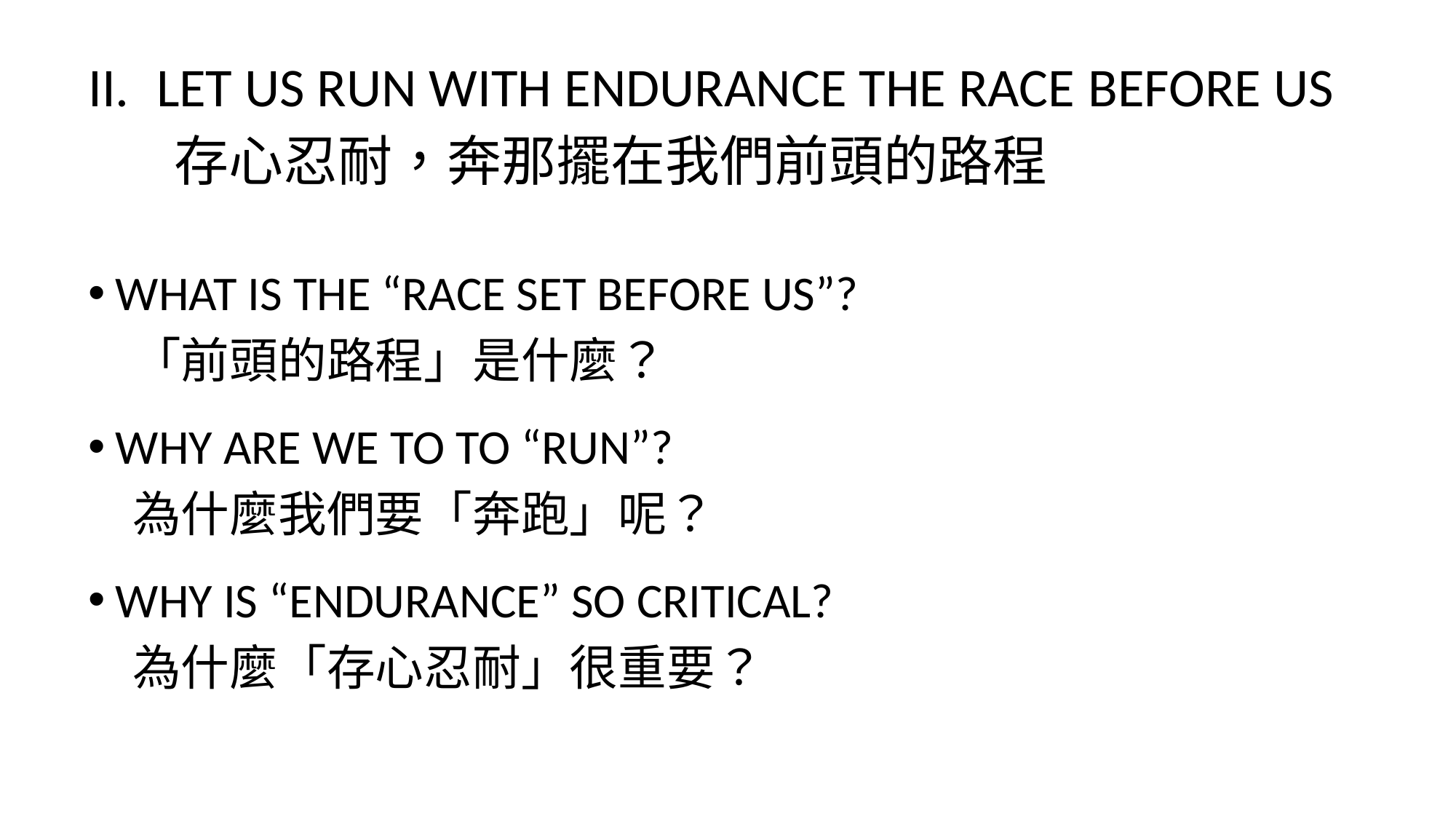

LET US RUN WITH ENDURANCE THE RACE BEFORE US
      存心忍耐，奔那擺在我們前頭的路程

WHAT IS THE “RACE SET BEFORE US”?
   「前頭的路程」是什麼？
WHY ARE WE TO TO “RUN”?
   為什麼我們要「奔跑」呢？
WHY IS “ENDURANCE” SO CRITICAL?
   為什麼「存心忍耐」很重要？